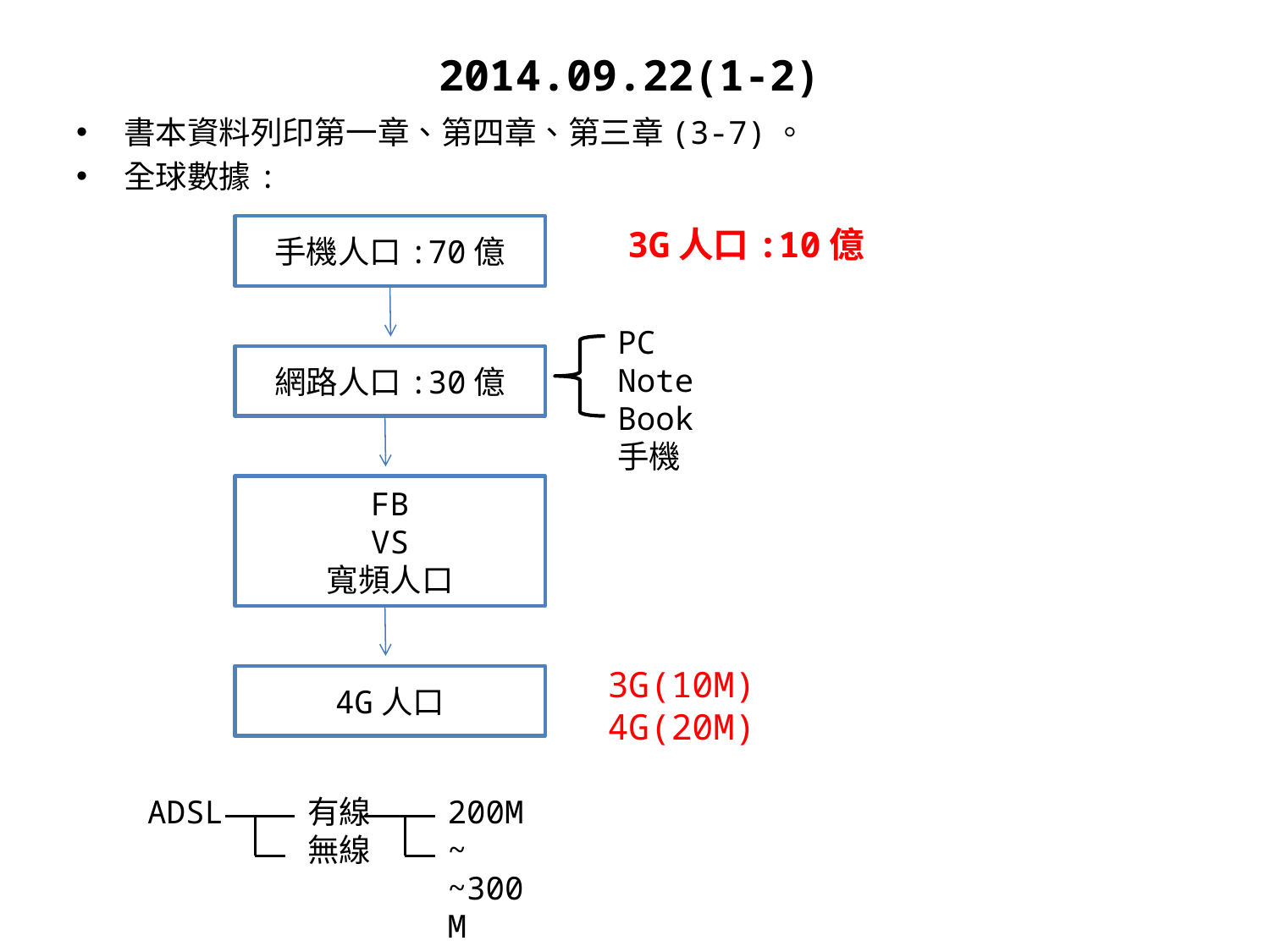

2014.09.22(1-2)
書本資料列印第一章、第四章、第三章(3-7)。
全球數據:
手機人口:70億
3G人口:10億
PC
Note Book
手機

網路人口:30億
FB
VS
寬頻人口
3G(10M)
4G(20M)
4G人口
ADSL
有線
無線
200M~
~300M